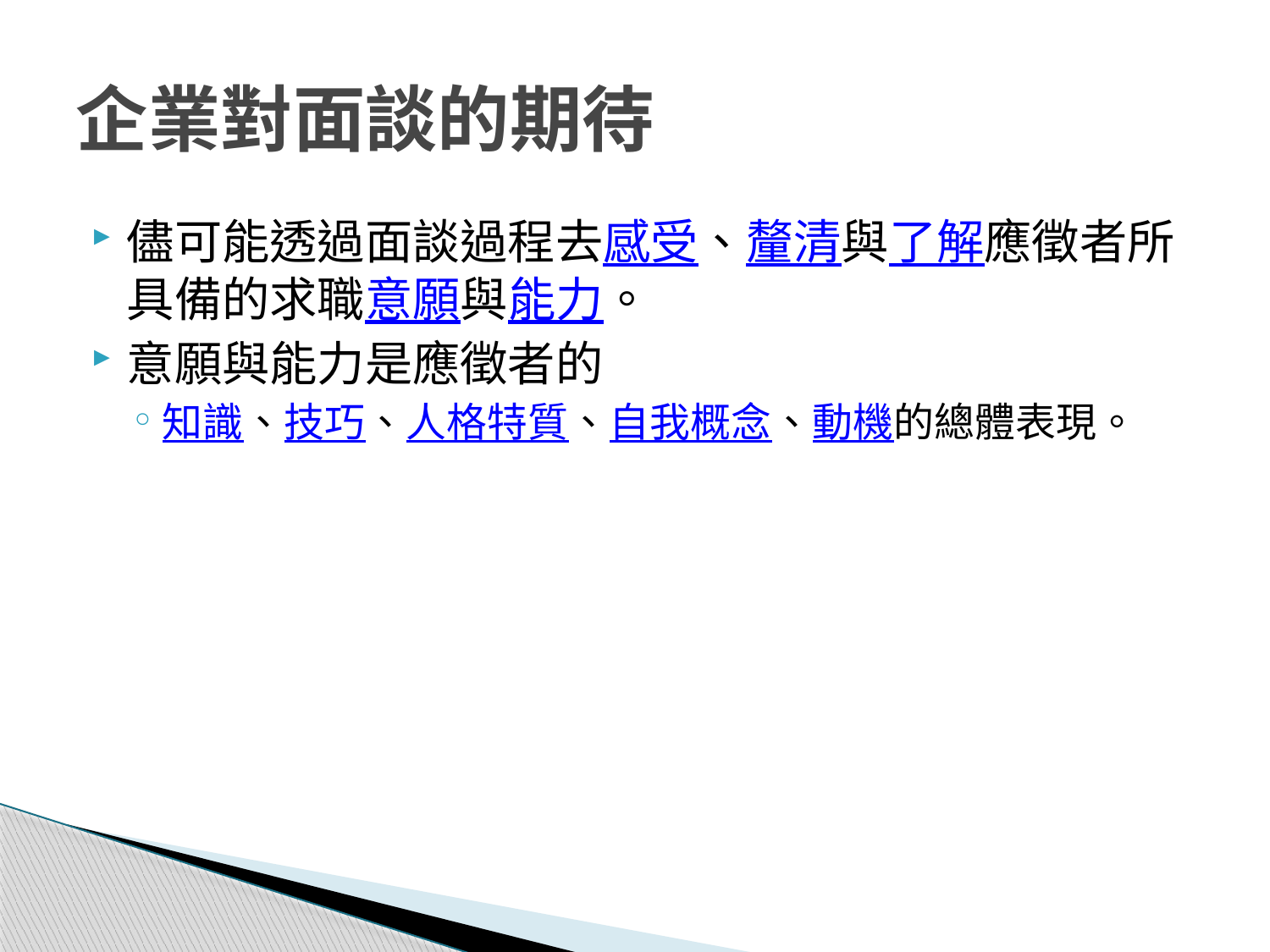

# 企業對面談的期待
儘可能透過面談過程去感受、釐清與了解應徵者所具備的求職意願與能力。
意願與能力是應徵者的
知識、技巧、人格特質、自我概念、動機的總體表現。